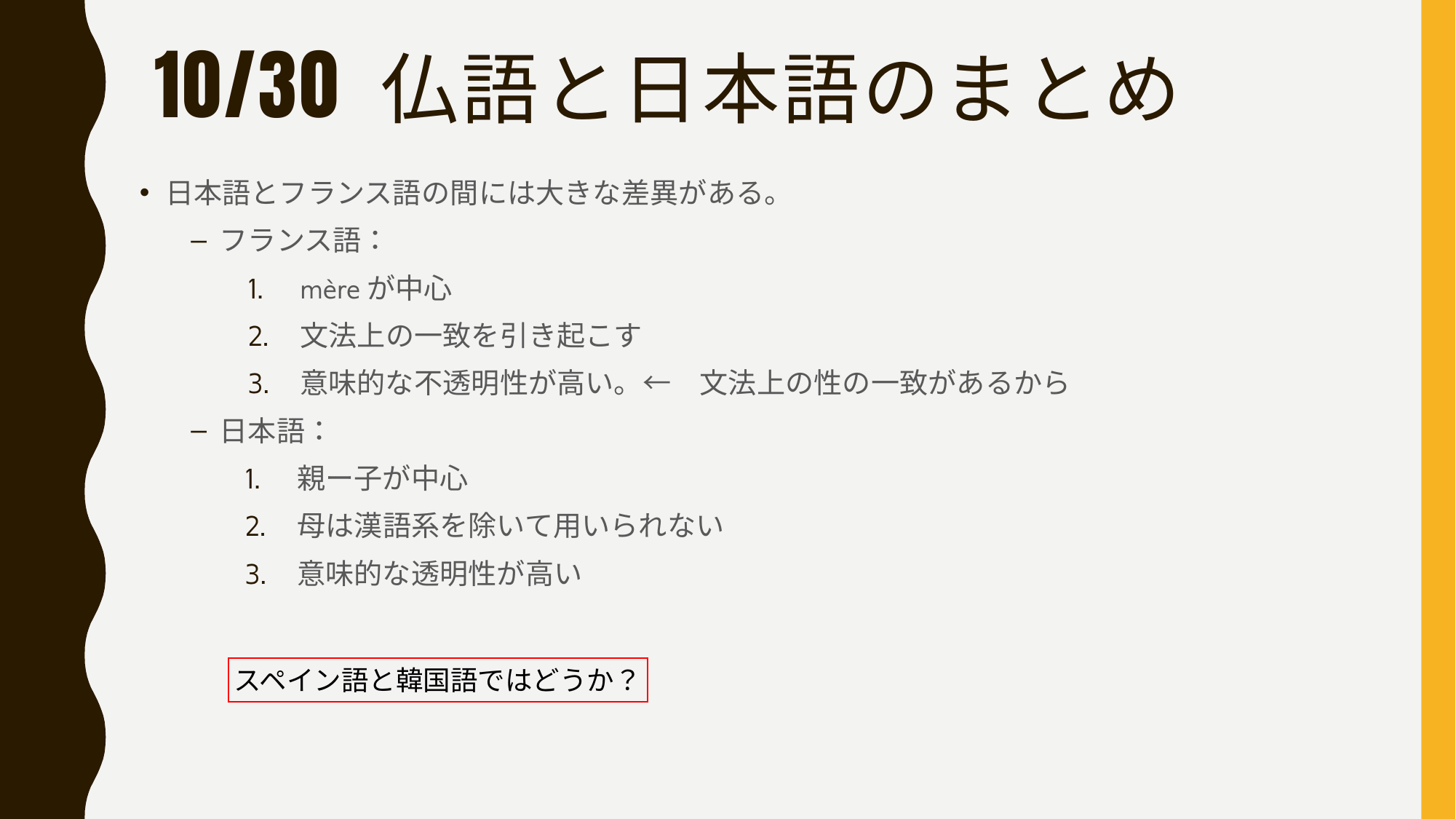

# 10/30 仏語と日本語のまとめ
日本語とフランス語の間には大きな差異がある。
フランス語：
mèreが中心
文法上の一致を引き起こす
意味的な不透明性が高い。←　文法上の性の一致があるから
日本語：
親ー子が中心
母は漢語系を除いて用いられない
意味的な透明性が高い
スペイン語と韓国語ではどうか？